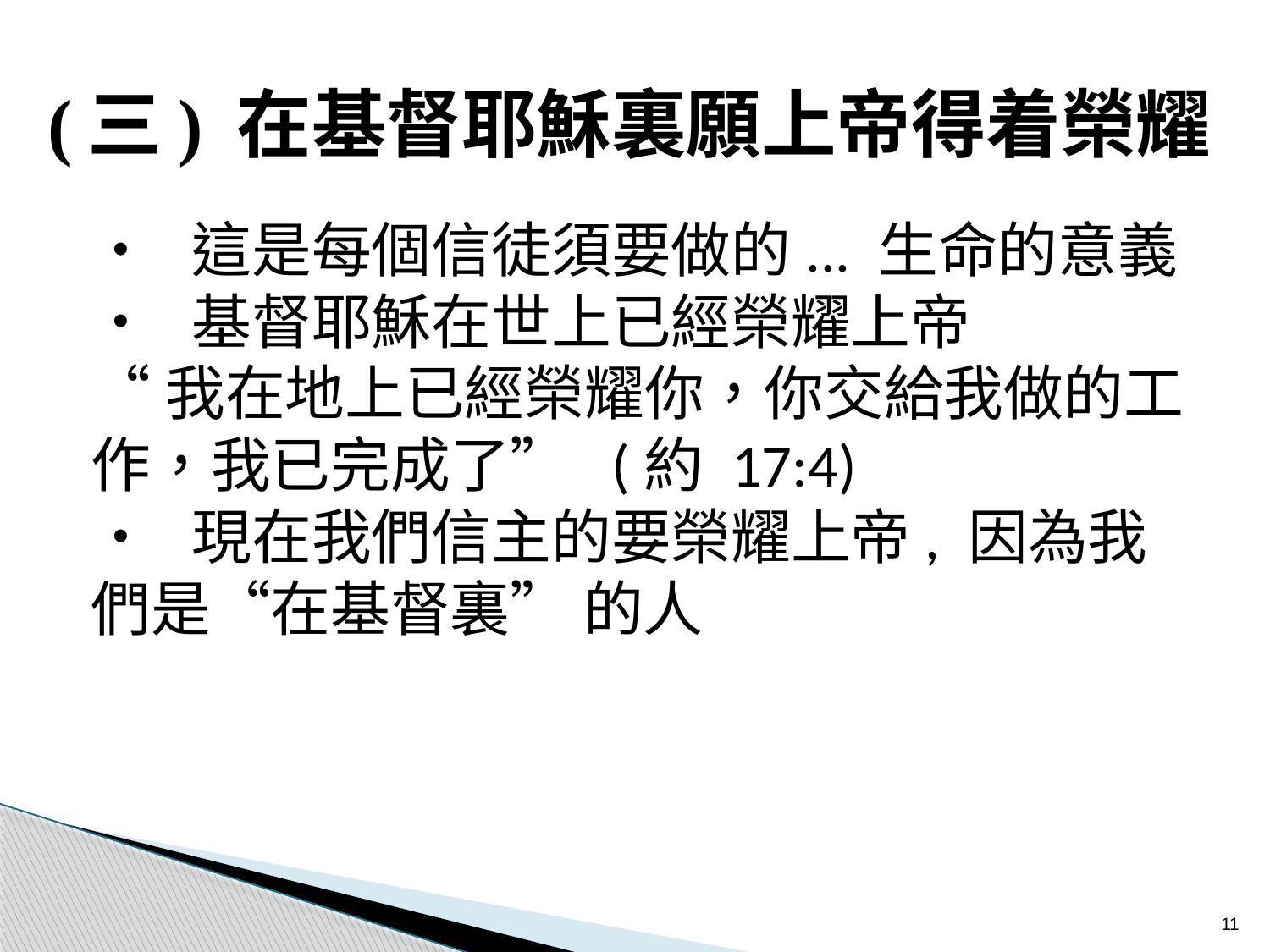

# (三) 在基督耶穌裏願上帝得着榮耀
•  這是每個信徒須要做的... 生命的意義
•  基督耶穌在世上已經榮耀上帝
“我在地上已經榮耀你，你交給我做的工作，我已完成了”  (約 17:4)
•  現在我們信主的要榮耀上帝, 因為我們是“在基督裏” 的人

11